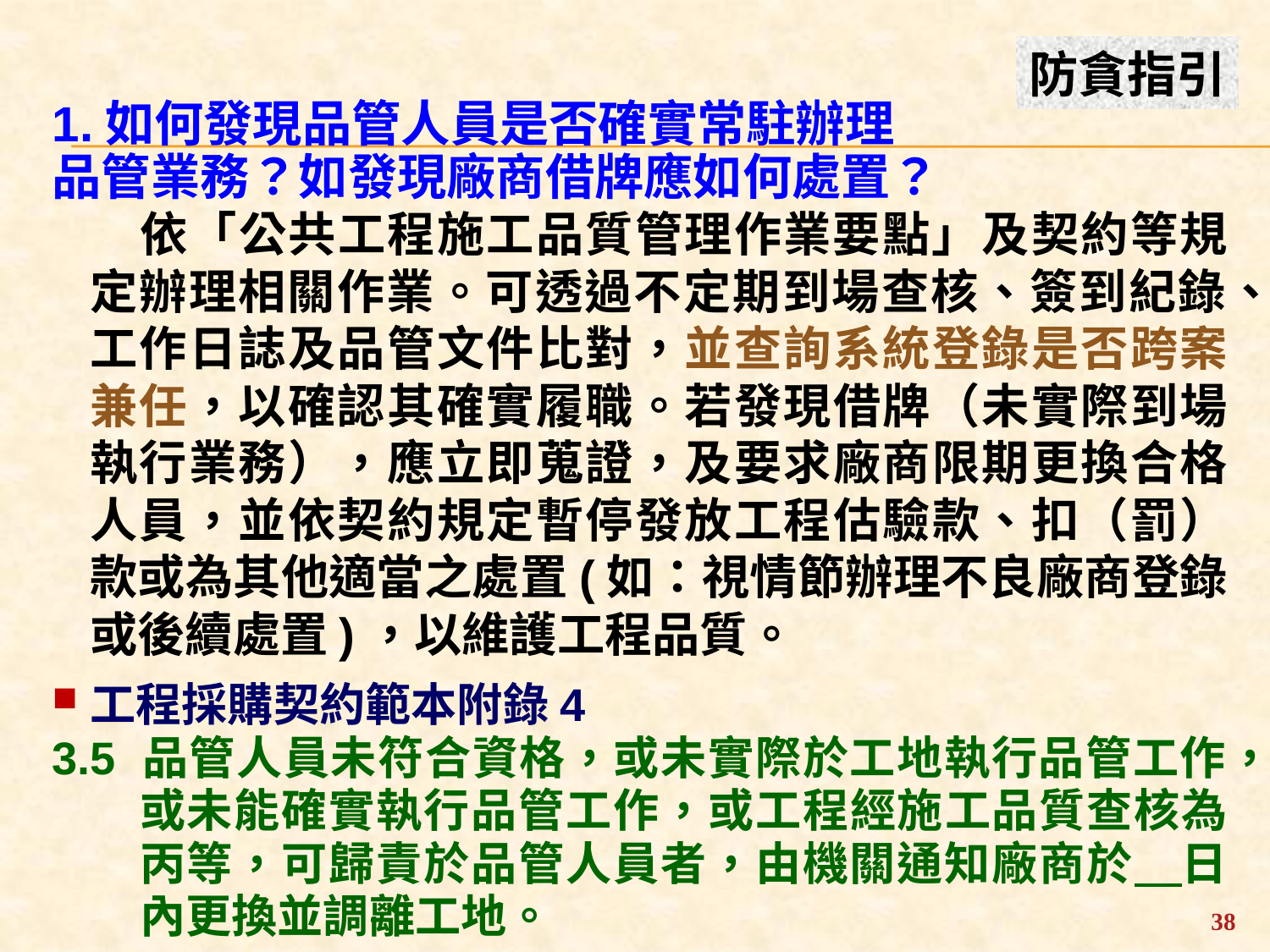

防貪指引
1.如何發現品管人員是否確實常駐辦理
品管業務？如發現廠商借牌應如何處置？
依「公共工程施工品質管理作業要點」及契約等規定辦理相關作業。可透過不定期到場查核、簽到紀錄、工作日誌及品管文件比對，並查詢系統登錄是否跨案兼任，以確認其確實履職。若發現借牌（未實際到場執行業務），應立即蒐證，及要求廠商限期更換合格人員，並依契約規定暫停發放工程估驗款、扣（罰）款或為其他適當之處置(如：視情節辦理不良廠商登錄或後續處置)，以維護工程品質。
工程採購契約範本附錄4
3.5 品管人員未符合資格，或未實際於工地執行品管工作，或未能確實執行品管工作，或工程經施工品質查核為丙等，可歸責於品管人員者，由機關通知廠商於　日內更換並調離工地。
38